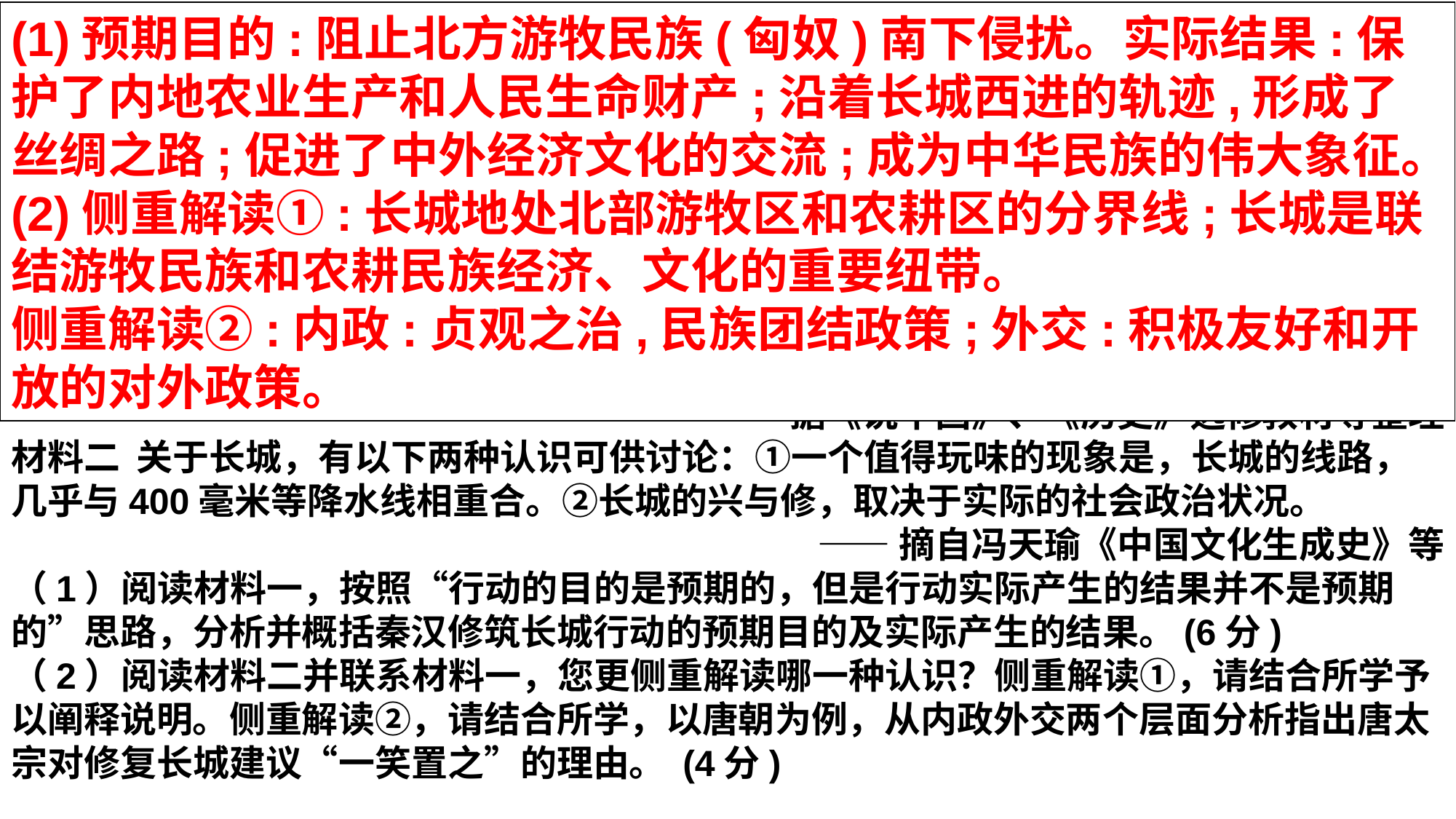

(1)预期目的:阻止北方游牧民族(匈奴)南下侵扰。实际结果:保护了内地农业生产和人民生命财产;沿着长城西进的轨迹,形成了丝绸之路;促进了中外经济文化的交流;成为中华民族的伟大象征。
(2)侧重解读①:长城地处北部游牧区和农耕区的分界线;长城是联结游牧民族和农耕民族经济、文化的重要纽带。
侧重解读②:内政:贞观之治,民族团结政策;外交:积极友好和开放的对外政策。
33.【加试题】古语云：温故知新。重温历史，汲取智慧和力量。阅读材料，回答问题。（10分）
材料一  恩格斯曾经指出：“行动的目的是预期的，但是行动实际产生的结果并不是预期的”。秦始皇统一中国以后，将战国时代北边诸国的长城整合为“万里长城”。蜿蜒如带的长城横亘在今天的北中国地区，长城以南，“其人耕稼以食”；大漠之间，“畜牧畋渔以食”。西汉之时，武帝派张骞通西域，史谓“凿空”。从公元前127年到公元前100年，历20余年，沿河西走廊，曾多次大修长城。有意味的是，唐朝是少数没有大规模修筑过长城的王朝之一，有大臣曾建议唐太宗修复长城，太宗曰：“安用劳民”，一笑置之。
                                                            ——据《说中国》、《历史》选修教材等整理
材料二  关于长城，有以下两种认识可供讨论：①一个值得玩味的现象是，长城的线路，几乎与400毫米等降水线相重合。②长城的兴与修，取决于实际的社会政治状况。
——摘自冯天瑜《中国文化生成史》等
（1）阅读材料一，按照“行动的目的是预期的，但是行动实际产生的结果并不是预期的”思路，分析并概括秦汉修筑长城行动的预期目的及实际产生的结果。(6分)
（2）阅读材料二并联系材料一，您更侧重解读哪一种认识？侧重解读①，请结合所学予以阐释说明。侧重解读②，请结合所学，以唐朝为例，从内政外交两个层面分析指出唐太宗对修复长城建议“一笑置之”的理由。 (4分)